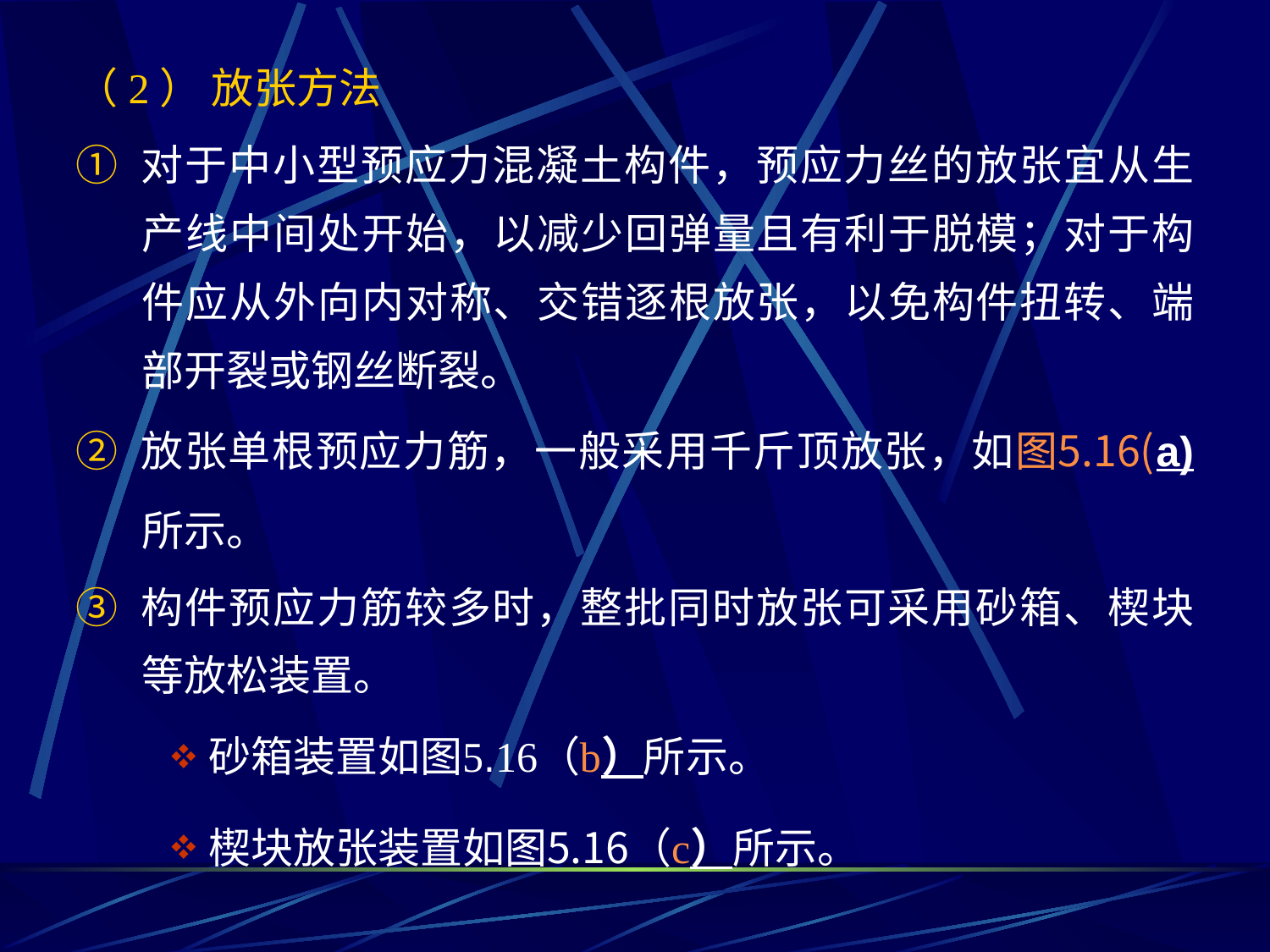

（2） 放张方法
① 对于中小型预应力混凝土构件，预应力丝的放张宜从生产线中间处开始，以减少回弹量且有利于脱模；对于构件应从外向内对称、交错逐根放张，以免构件扭转、端部开裂或钢丝断裂。
② 放张单根预应力筋，一般采用千斤顶放张，如图5.16(a)所示。
③ 构件预应力筋较多时，整批同时放张可采用砂箱、楔块等放松装置。
砂箱装置如图5.16（b）所示。
楔块放张装置如图5.16（c）所示。